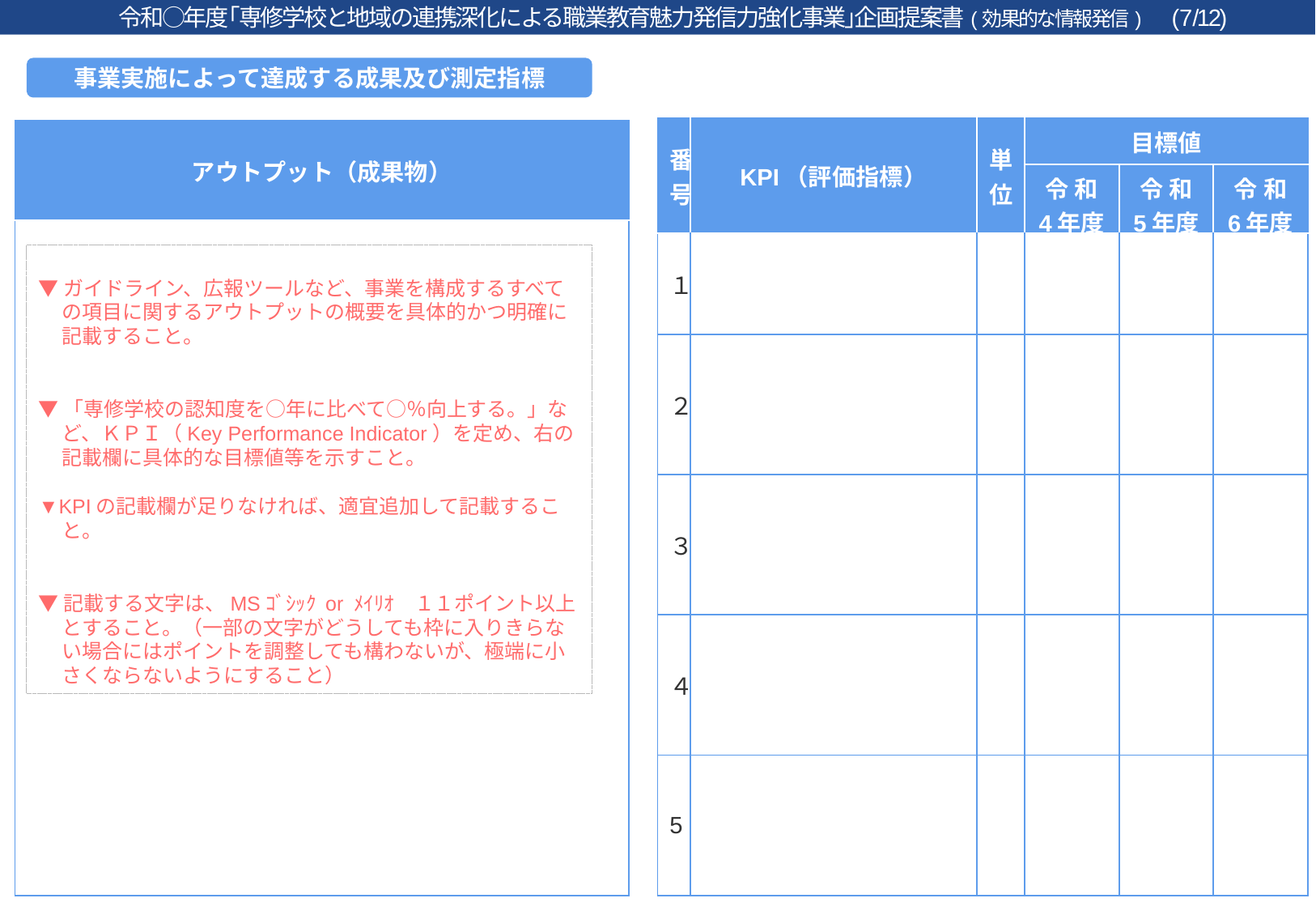

令和○年度｢専修学校と地域の連携深化による職業教育魅力発信力強化事業｣企画提案書(効果的な情報発信)　(7/12)
事業実施によって達成する成果及び測定指標
| 番号 | KPI（評価指標） | 単位 | 目標値 |  |  |
| --- | --- | --- | --- | --- | --- |
|  |  |  | 令 和 4年度 | 令 和 5年度 | 令 和 6年度 |
| １ |  |  |  |  |  |
| ２ |  |  |  |  |  |
| ３ |  |  |  |  |  |
| ４ |  |  |  |  |  |
| 5 |  |  |  |  |  |
| アウトプット（成果物） |
| --- |
|  |

▼ガイドライン、広報ツールなど、事業を構成するすべての項目に関するアウトプットの概要を具体的かつ明確に記載すること。

▼「専修学校の認知度を○年に比べて○％向上する。」など、ＫＰＩ（Key Performance Indicator）を定め、右の記載欄に具体的な目標値等を示すこと。

▼KPIの記載欄が足りなければ、適宜追加して記載すること。

▼記載する文字は、MSｺﾞｼｯｸ or ﾒｲﾘｵ　１１ポイント以上とすること。（一部の文字がどうしても枠に入りきらない場合にはポイントを調整しても構わないが、極端に小さくならないようにすること）